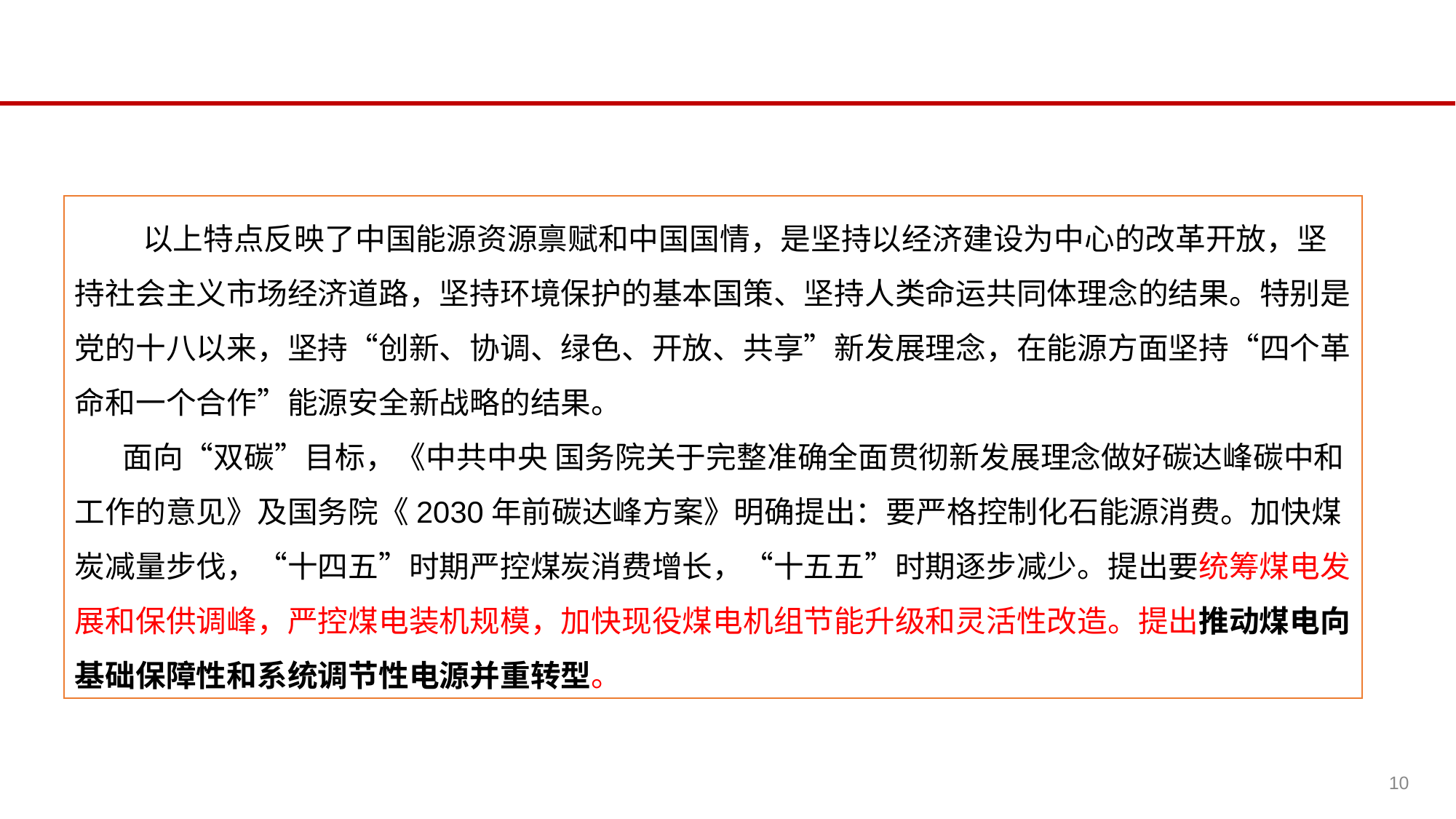

以上特点反映了中国能源资源禀赋和中国国情，是坚持以经济建设为中心的改革开放，坚持社会主义市场经济道路，坚持环境保护的基本国策、坚持人类命运共同体理念的结果。特别是党的十八以来，坚持“创新、协调、绿色、开放、共享”新发展理念，在能源方面坚持“四个革命和一个合作”能源安全新战略的结果。
      面向“双碳”目标，《中共中央 国务院关于完整准确全面贯彻新发展理念做好碳达峰碳中和工作的意见》及国务院《2030年前碳达峰方案》明确提出：要严格控制化石能源消费。加快煤炭减量步伐，“十四五”时期严控煤炭消费增长，“十五五”时期逐步减少。提出要统筹煤电发展和保供调峰，严控煤电装机规模，加快现役煤电机组节能升级和灵活性改造。提出推动煤电向基础保障性和系统调节性电源并重转型。
10